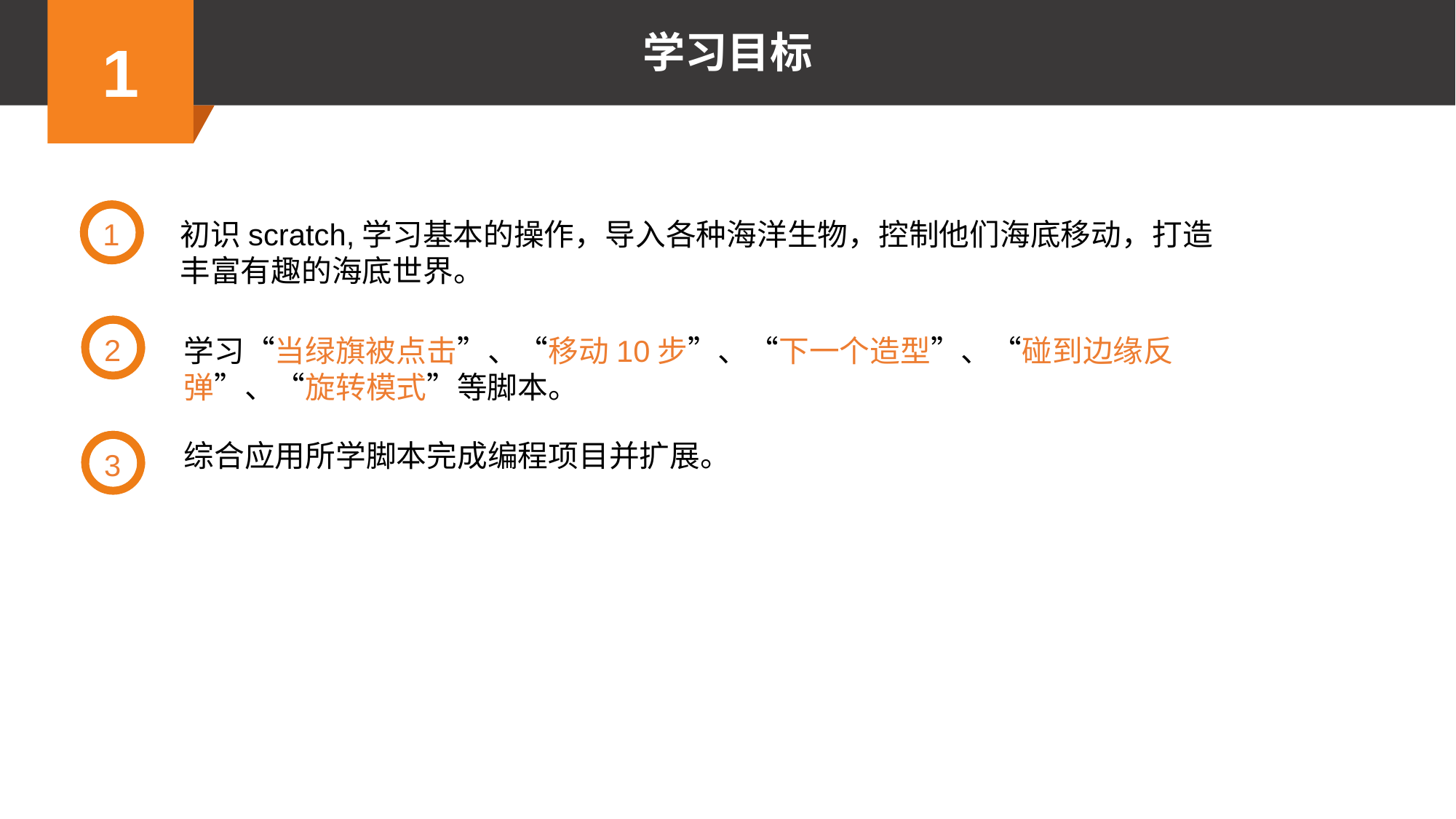

1
初识scratch,学习基本的操作，导入各种海洋生物，控制他们海底移动，打造丰富有趣的海底世界。

2
学习“当绿旗被点击”、“移动10步”、“下一个造型”、“碰到边缘反弹”、“旋转模式”等脚本。

3
综合应用所学脚本完成编程项目并扩展。